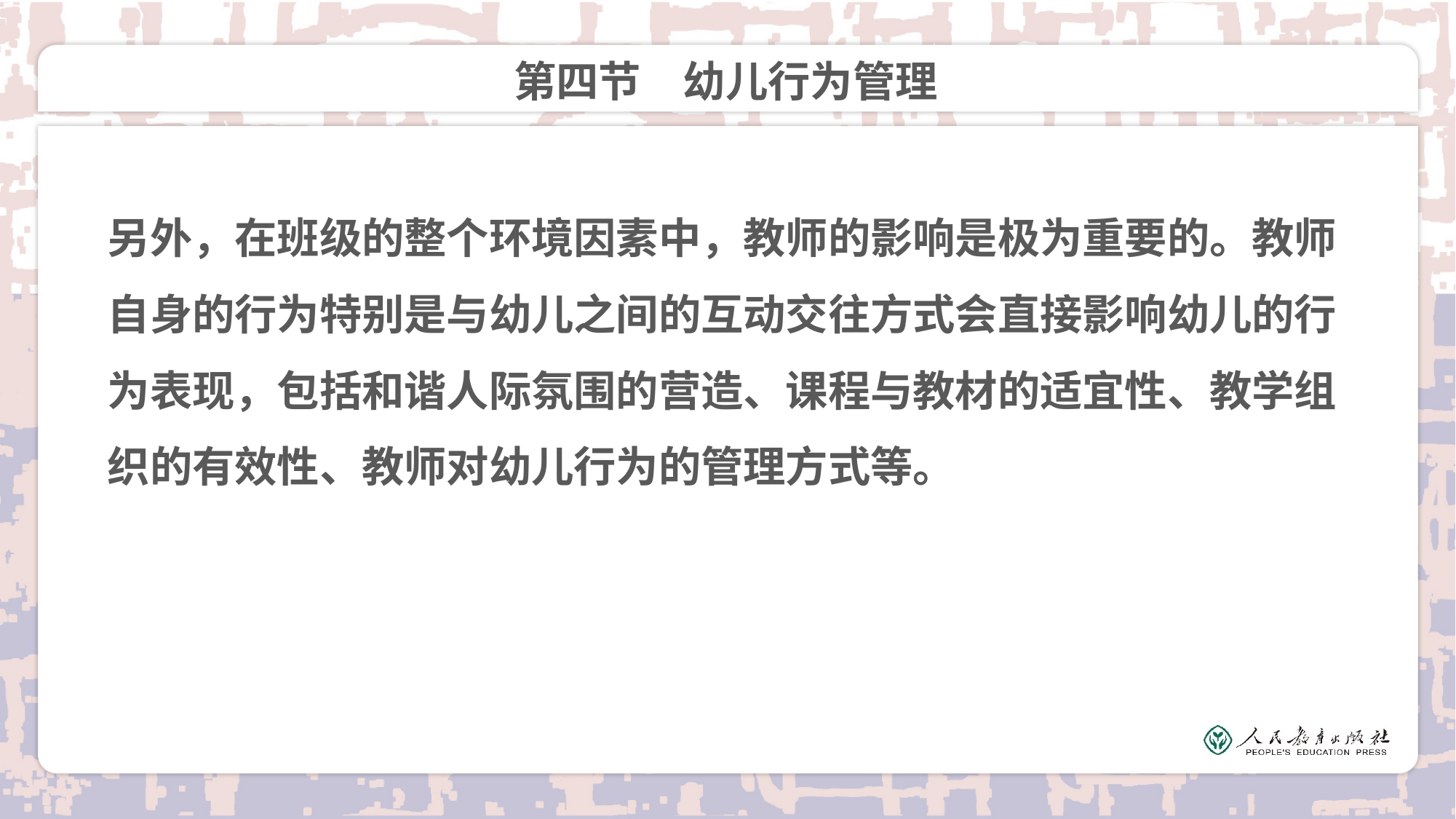

# 第四节　幼儿行为管理
另外，在班级的整个环境因素中，教师的影响是极为重要的。教师自身的行为特别是与幼儿之间的互动交往方式会直接影响幼儿的行为表现，包括和谐人际氛围的营造、课程与教材的适宜性、教学组织的有效性、教师对幼儿行为的管理方式等。